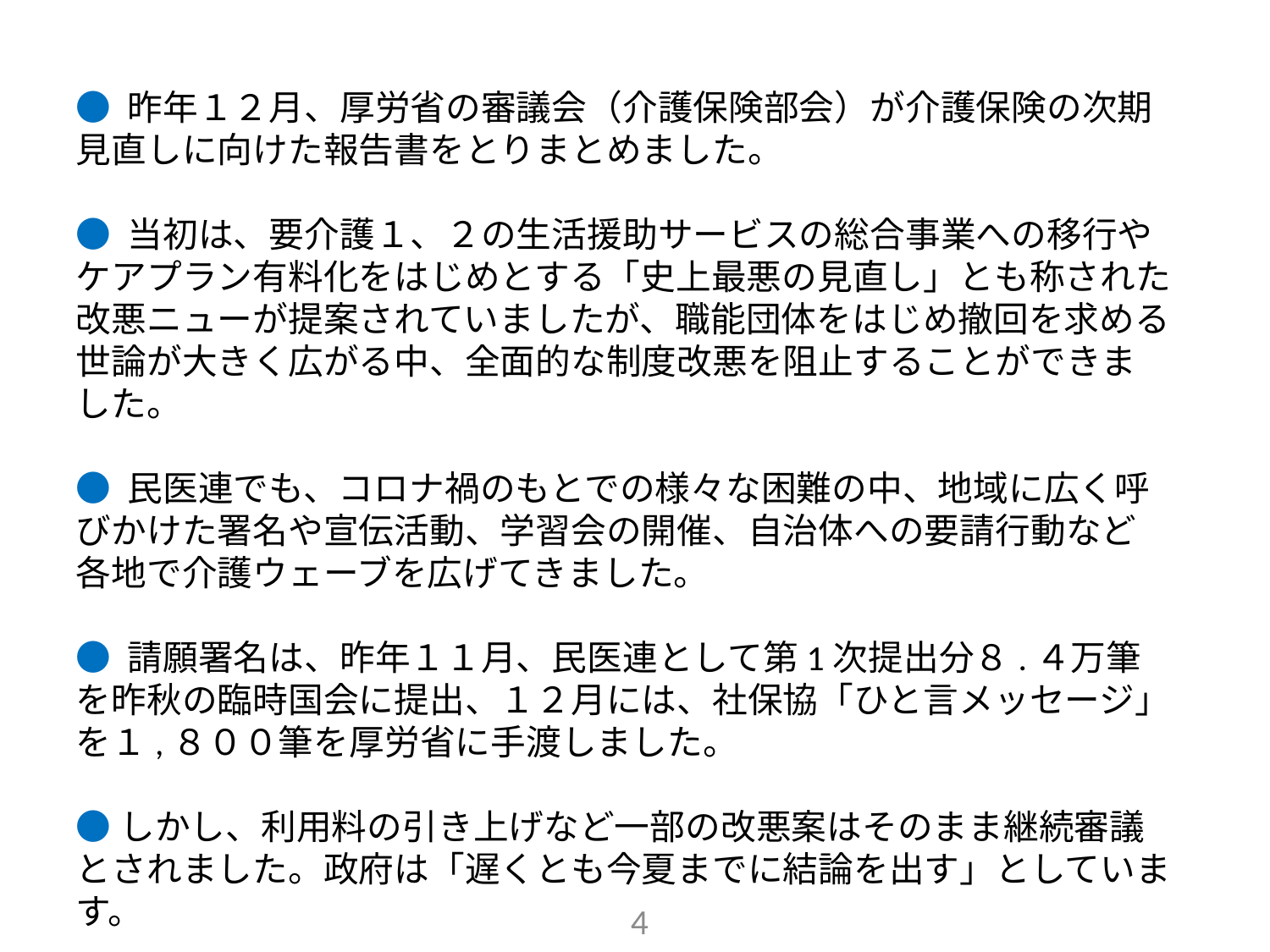

● 昨年１２月、厚労省の審議会（介護保険部会）が介護保険の次期見直しに向けた報告書をとりまとめました。

● 当初は、要介護１、２の生活援助サービスの総合事業への移行やケアプラン有料化をはじめとする「史上最悪の見直し」とも称された改悪ニューが提案されていましたが、職能団体をはじめ撤回を求める世論が大きく広がる中、全面的な制度改悪を阻止することができました。

● 民医連でも、コロナ禍のもとでの様々な困難の中、地域に広く呼びかけた署名や宣伝活動、学習会の開催、自治体への要請行動など各地で介護ウェーブを広げてきました。

● 請願署名は、昨年１１月、民医連として第1次提出分８.４万筆を昨秋の臨時国会に提出、１２月には、社保協「ひと言メッセージ」を１,８００筆を厚労省に手渡しました。

●しかし、利用料の引き上げなど一部の改悪案はそのまま継続審議とされました。政府は「遅くとも今夏までに結論を出す」としています。

4